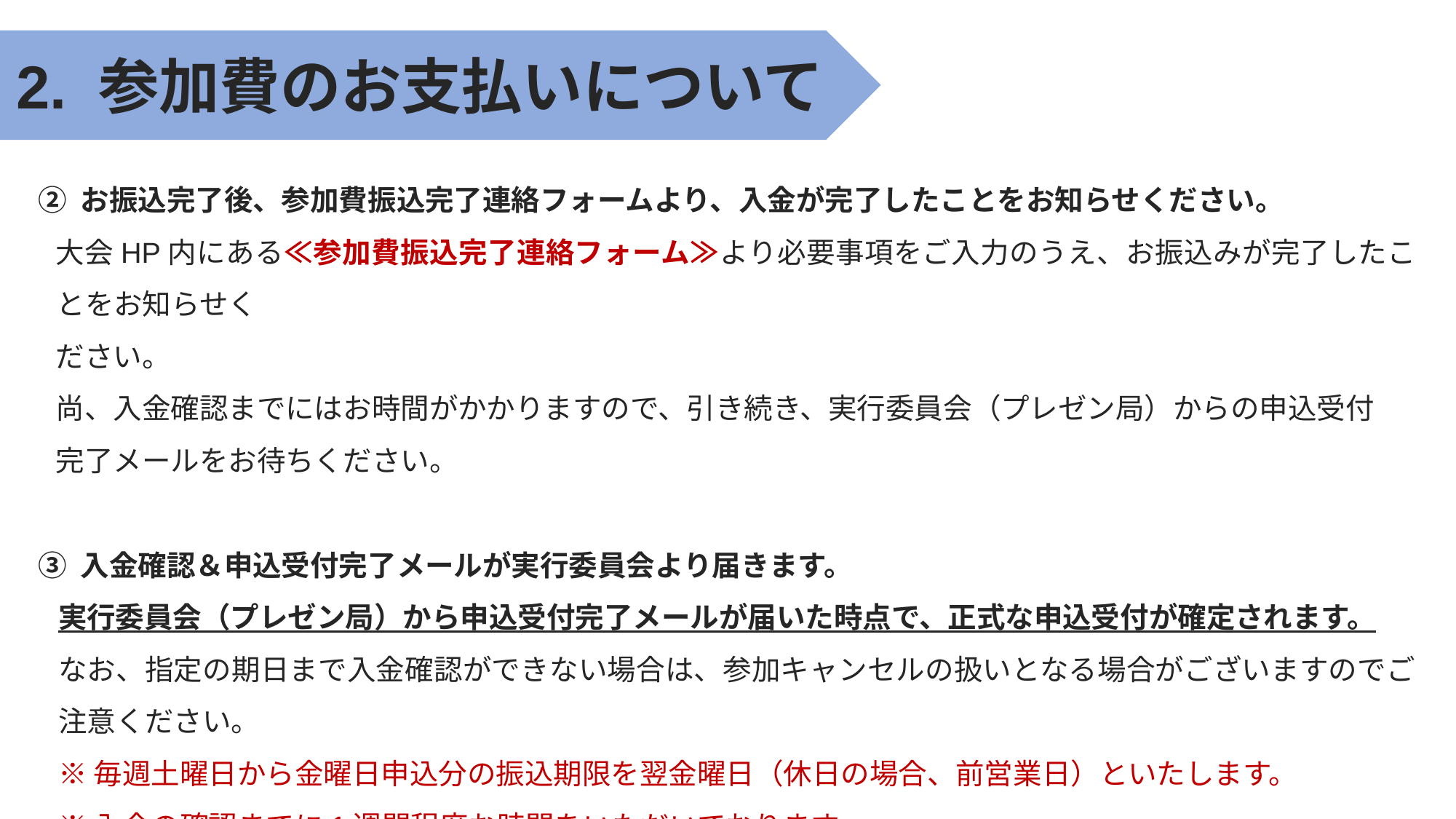

2. 参加費のお支払いについて
② お振込完了後、参加費振込完了連絡フォームより、入金が完了したことをお知らせください。
大会HP内にある≪参加費振込完了連絡フォーム≫より必要事項をご入力のうえ、お振込みが完了したことをお知らせく
ださい。
尚、入金確認までにはお時間がかかりますので、引き続き、実行委員会（プレゼン局）からの申込受付
完了メールをお待ちください。

③ 入金確認＆申込受付完了メールが実行委員会より届きます。
実行委員会（プレゼン局）から申込受付完了メールが届いた時点で、正式な申込受付が確定されます。
なお、指定の期日まで入金確認ができない場合は、参加キャンセルの扱いとなる場合がございますのでご注意ください。
※毎週土曜日から金曜日申込分の振込期限を翌金曜日（休日の場合、前営業日）といたします。
※入金の確認までに1週間程度お時間をいただいております。